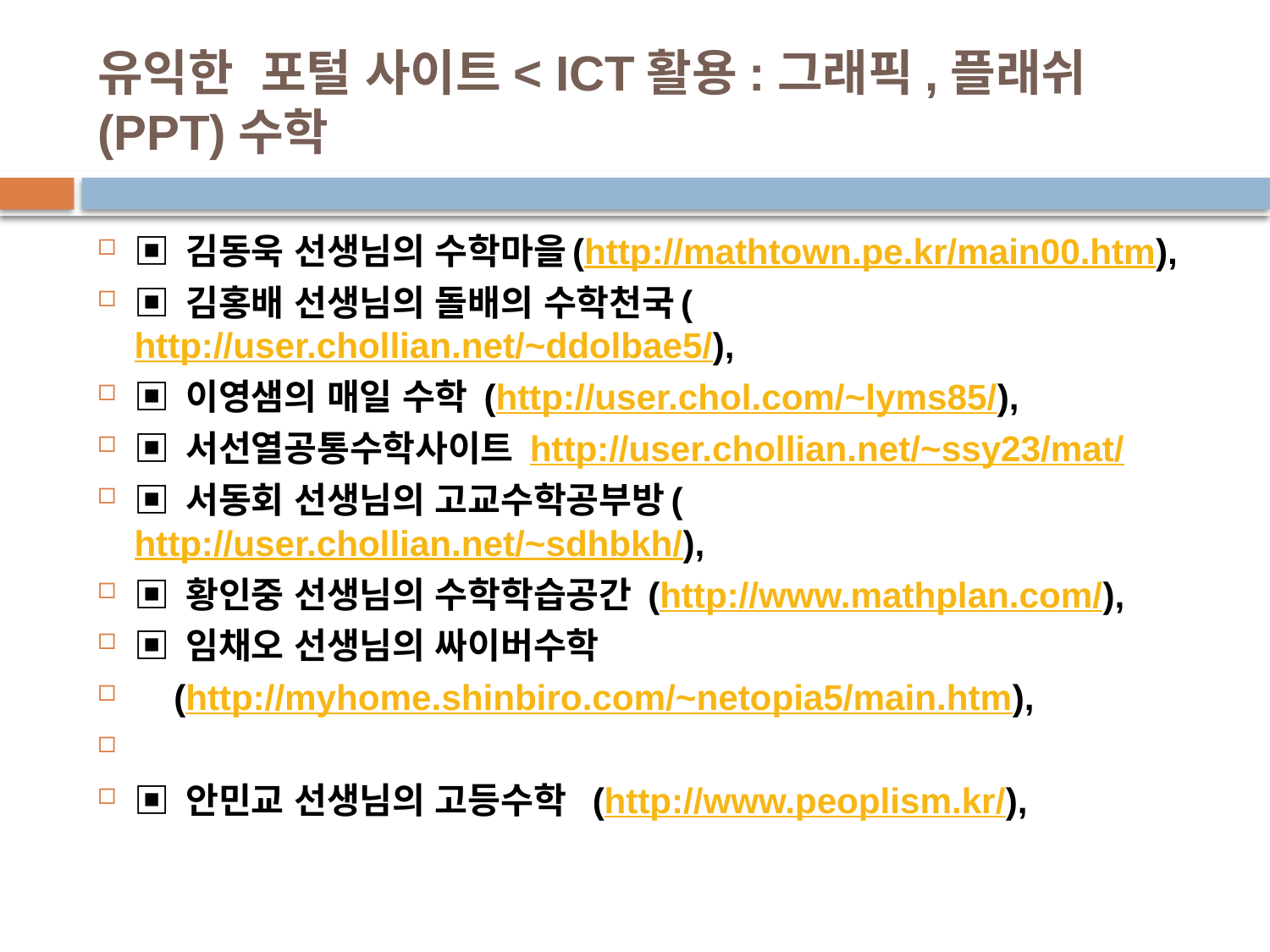

# 유익한  포털 사이트< ICT활용:그래픽,플래쉬(PPT)수학
▣ 김동욱 선생님의 수학마을(http://mathtown.pe.kr/main00.htm),
▣ 김홍배 선생님의 돌배의 수학천국(http://user.chollian.net/~ddolbae5/),
▣ 이영샘의 매일 수학 (http://user.chol.com/~lyms85/),
▣ 서선열공통수학사이트 http://user.chollian.net/~ssy23/mat/
▣ 서동회 선생님의 고교수학공부방(http://user.chollian.net/~sdhbkh/),
▣ 황인중 선생님의 수학학습공간 (http://www.mathplan.com/),
▣ 임채오 선생님의 싸이버수학
    (http://myhome.shinbiro.com/~netopia5/main.htm),

▣ 안민교 선생님의 고등수학  (http://www.peoplism.kr/),